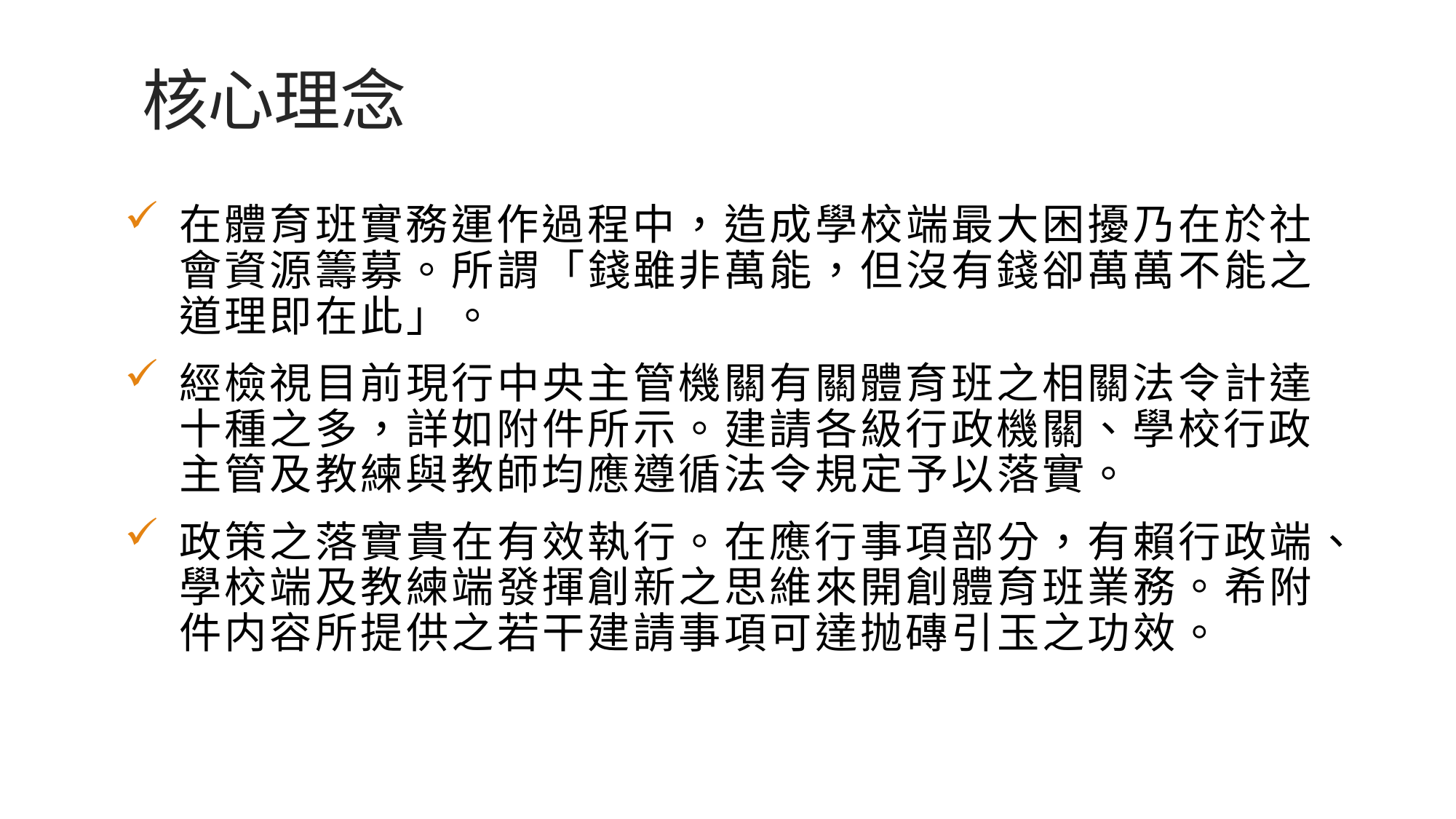

# 核心理念
在體育班實務運作過程中，造成學校端最大困擾乃在於社會資源籌募。所謂「錢雖非萬能，但沒有錢卻萬萬不能之道理即在此」。
經檢視目前現行中央主管機關有關體育班之相關法令計達十種之多，詳如附件所示。建請各級行政機關、學校行政主管及教練與教師均應遵循法令規定予以落實。
政策之落實貴在有效執行。在應行事項部分，有賴行政端、學校端及教練端發揮創新之思維來開創體育班業務。希附件内容所提供之若干建請事項可達抛磚引玉之功效。

28